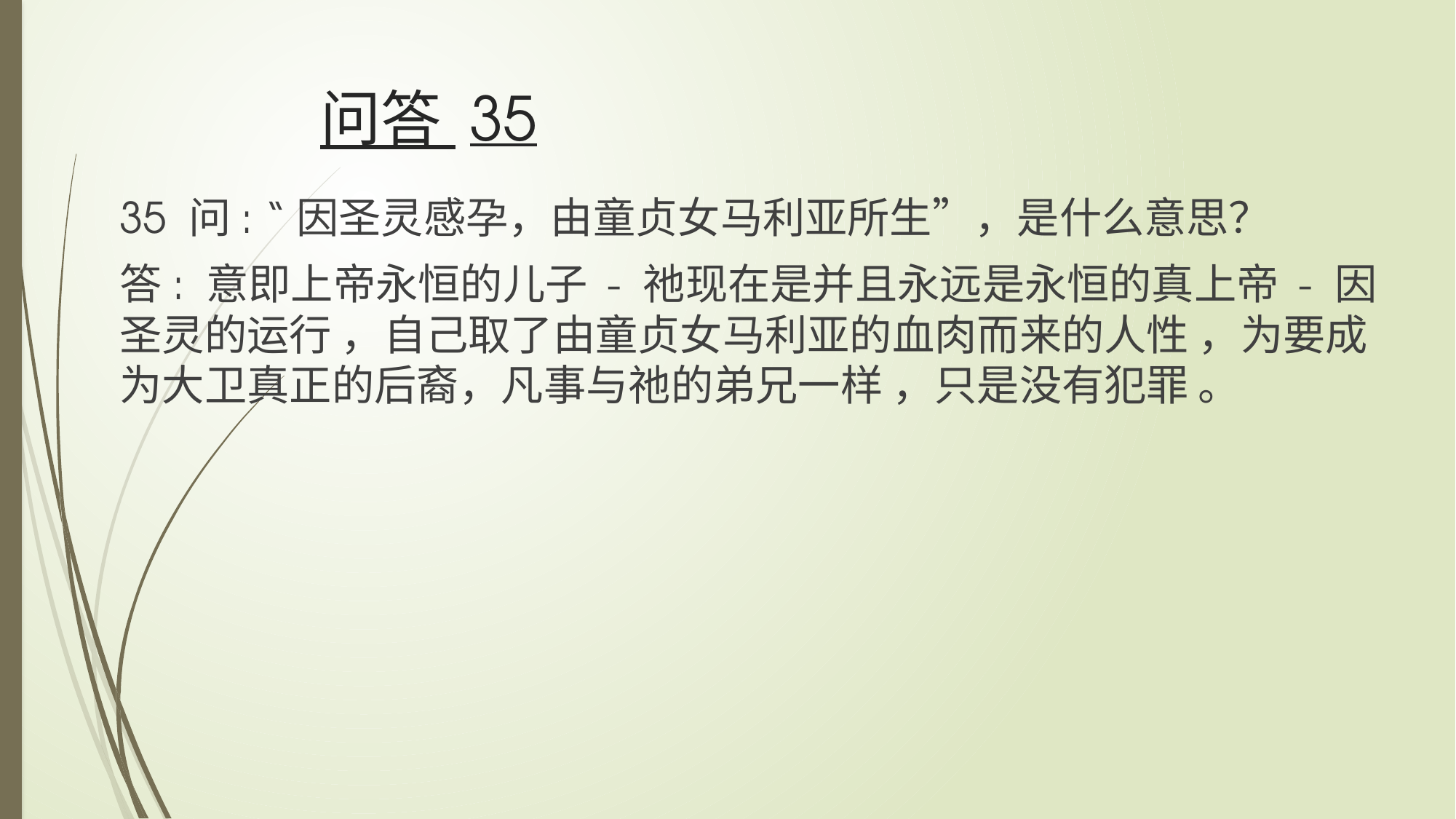

# 问答 35
35 问: “因圣灵感孕，由童贞女马利亚所生”，是什么意思？
答: 意即上帝永恒的儿子 - 祂现在是并且永远是永恒的真上帝 - 因圣灵的运行 ，自己取了由童贞女马利亚的血肉而来的人性 ，为要成为大卫真正的后裔，凡事与祂的弟兄一样 ，只是没有犯罪 。